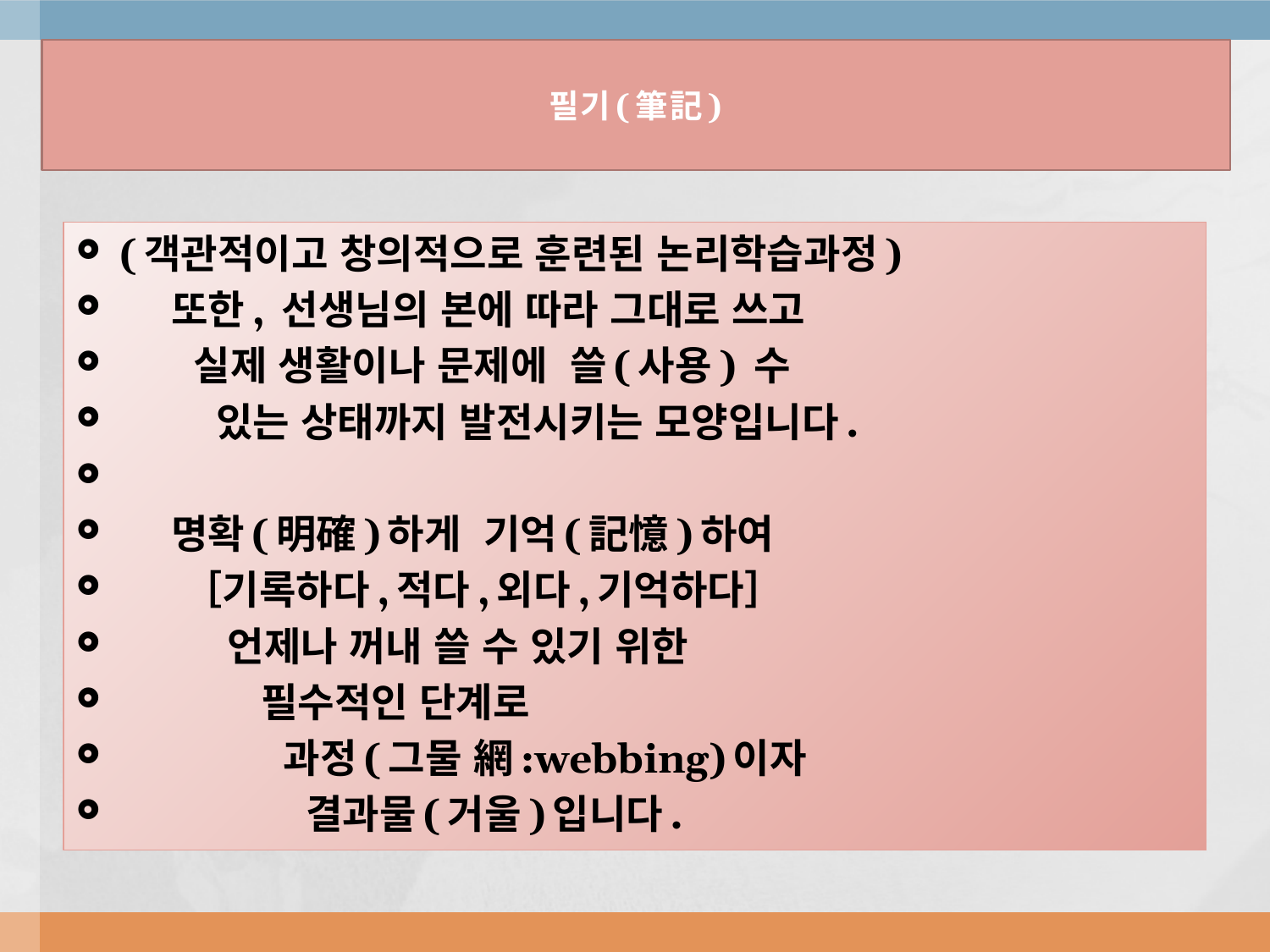

# 필기(筆記)
(객관적이고 창의적으로 훈련된 논리학습과정)
    또한, 선생님의 본에 따라 그대로 쓰고
      실제 생활이나 문제에  쓸(사용) 수
        있는 상태까지 발전시키는 모양입니다.

    명확(明確)하게  기억(記憶)하여
     ［기록하다,적다,외다,기억하다］
         언제나 꺼내 쓸 수 있기 위한
            필수적인 단계로
              과정(그물 網:webbing)이자
                결과물(거울)입니다.